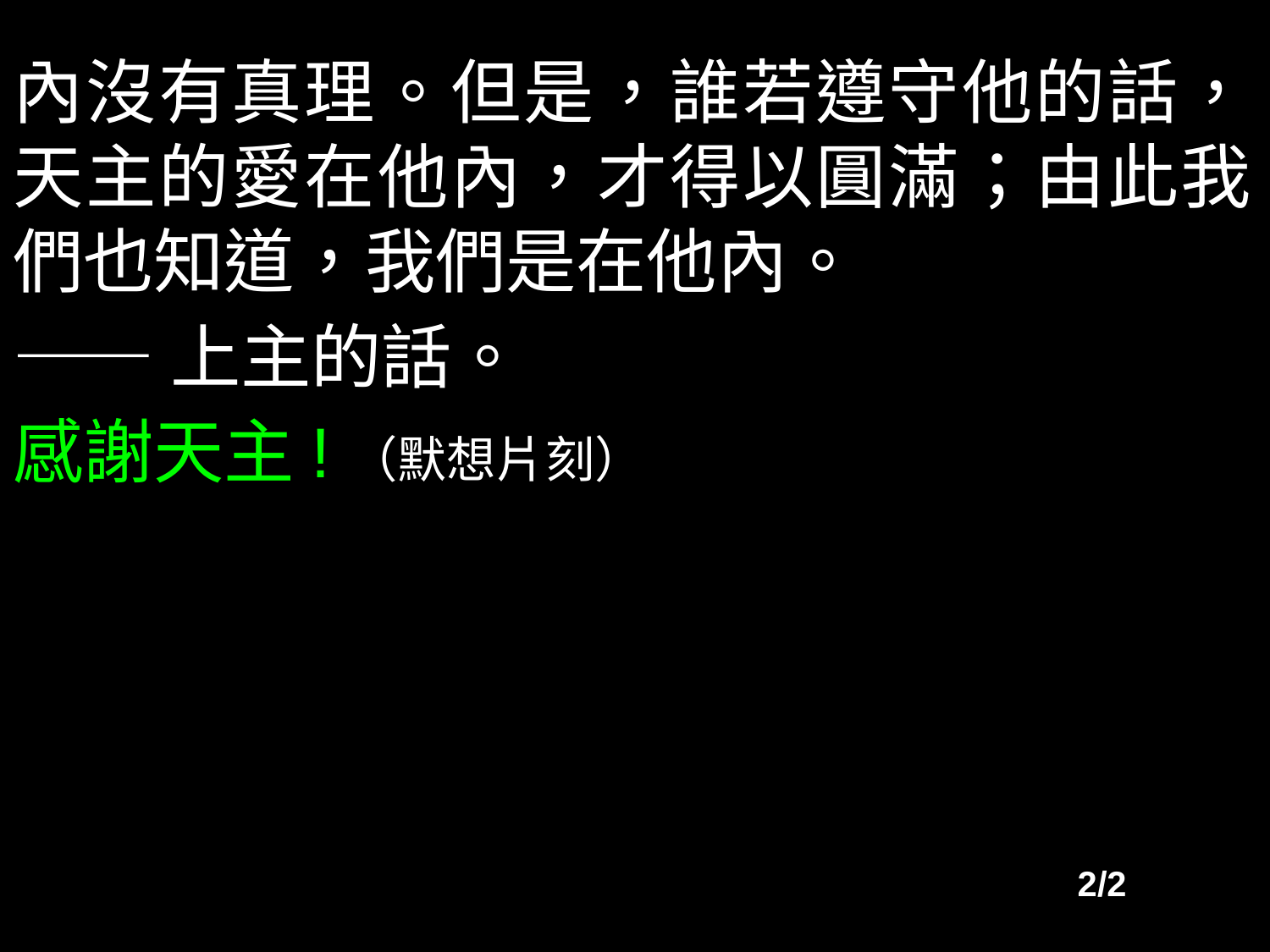

內沒有真理。但是，誰若遵守他的話，天主的愛在他內，才得以圓滿；由此我們也知道，我們是在他內。
——上主的話。
感謝天主!（默想片刻）
2/2